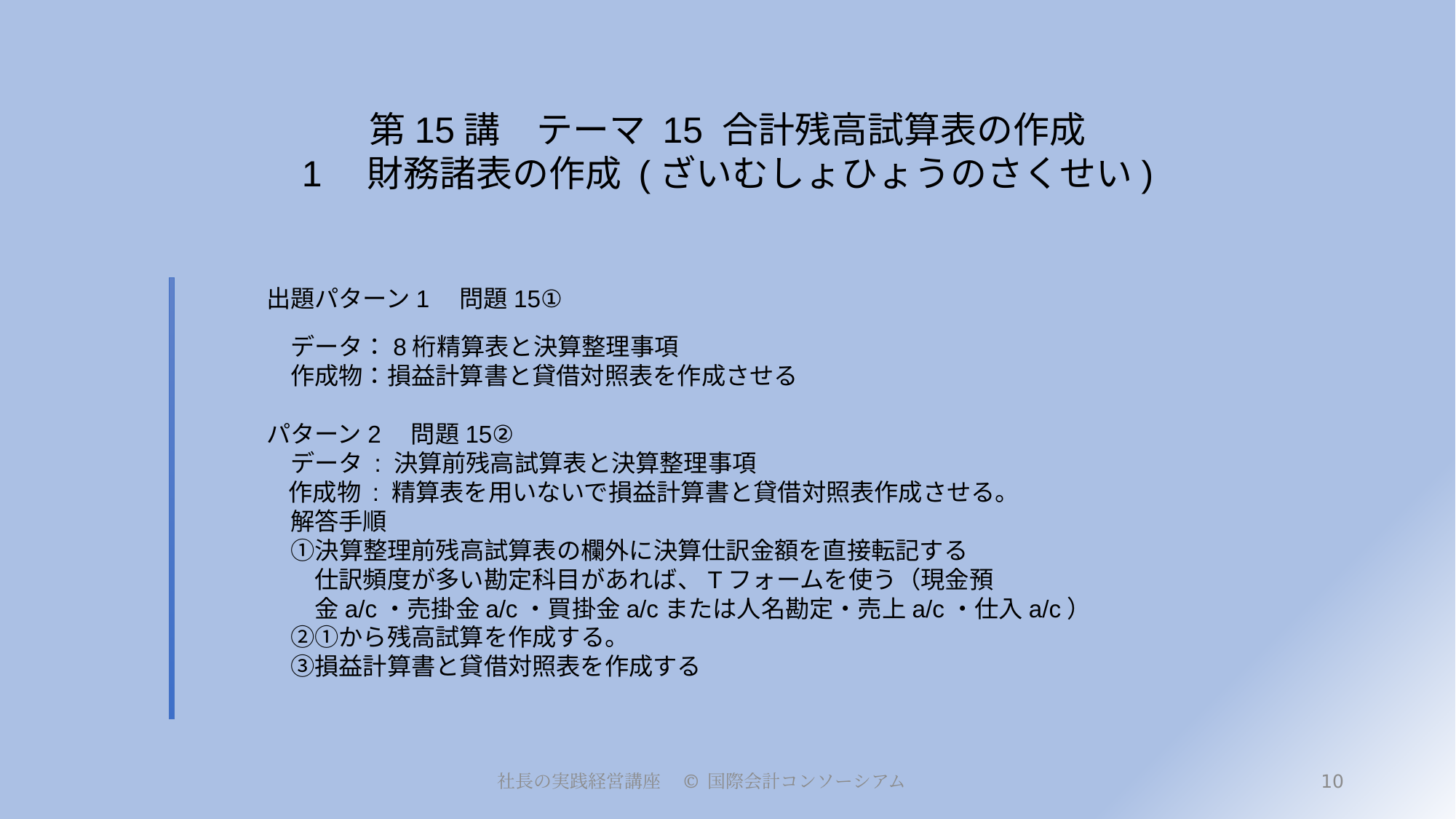

# 第15講　テーマ 15 合計残高試算表の作成 1　財務諸表の作成 (ざいむしょひょうのさくせい)

出題パターン1　問題15①
　データ：8桁精算表と決算整理事項
　作成物：損益計算書と貸借対照表を作成させる

パターン2　問題15②
　データ : 決算前残高試算表と決算整理事項
   作成物 : 精算表を用いないで損益計算書と貸借対照表作成させる。
　解答手順
　①決算整理前残高試算表の欄外に決算仕訳金額を直接転記する
　　仕訳頻度が多い勘定科目があれば、Tフォームを使う（現金預
　　金a/c・売掛金a/c・買掛金a/cまたは人名勘定・売上a/c・仕入a/c）
　②①から残高試算を作成する。
　③損益計算書と貸借対照表を作成する
10
社長の実践経営講座　© 国際会計コンソーシアム